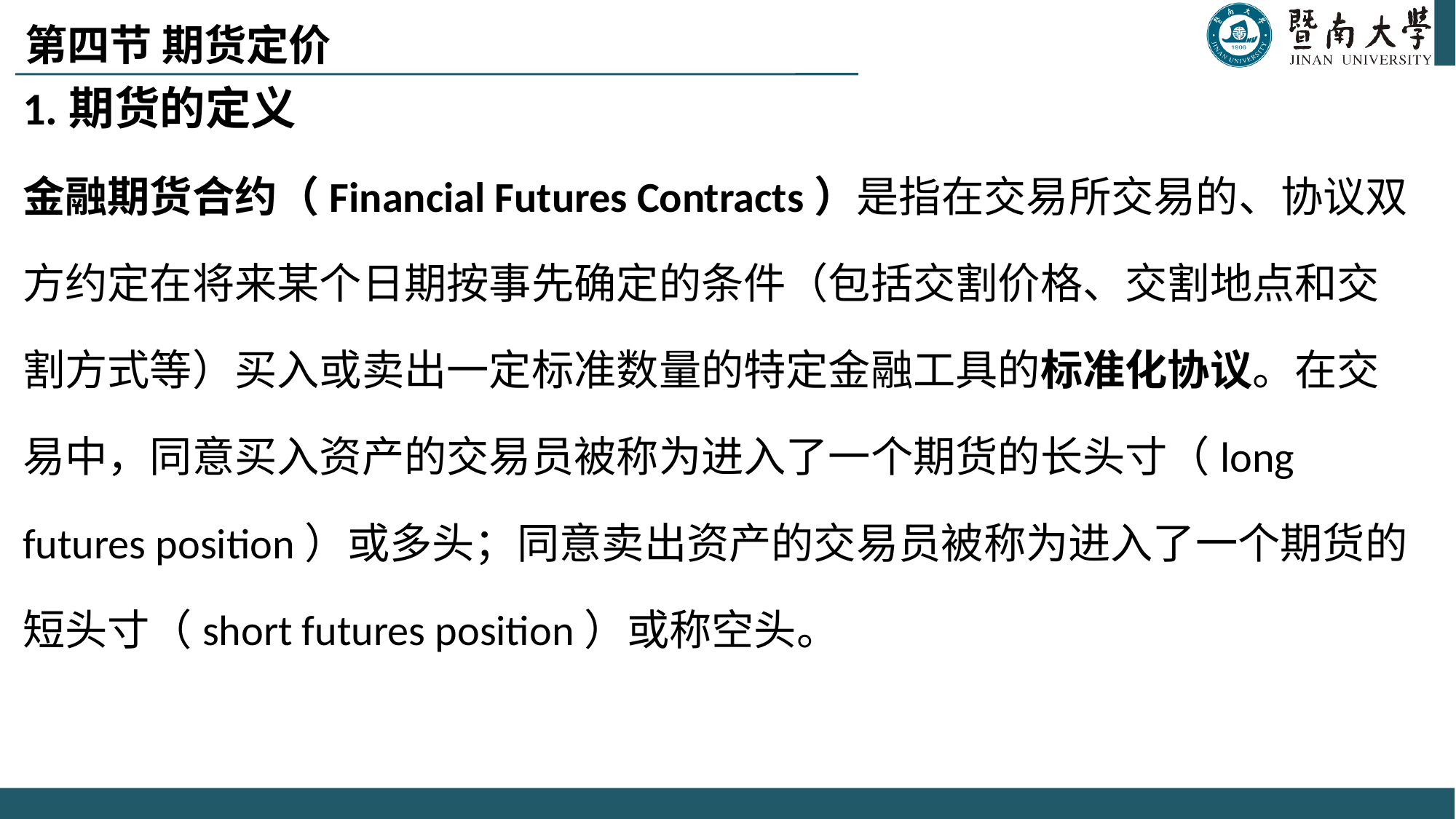

# 第四节 期货定价
1.期货的定义
金融期货合约（Financial Futures Contracts）是指在交易所交易的、协议双方约定在将来某个日期按事先确定的条件（包括交割价格、交割地点和交割方式等）买入或卖出一定标准数量的特定金融工具的标准化协议。在交易中，同意买入资产的交易员被称为进入了一个期货的长头寸（long futures position）或多头；同意卖出资产的交易员被称为进入了一个期货的短头寸（short futures position）或称空头。